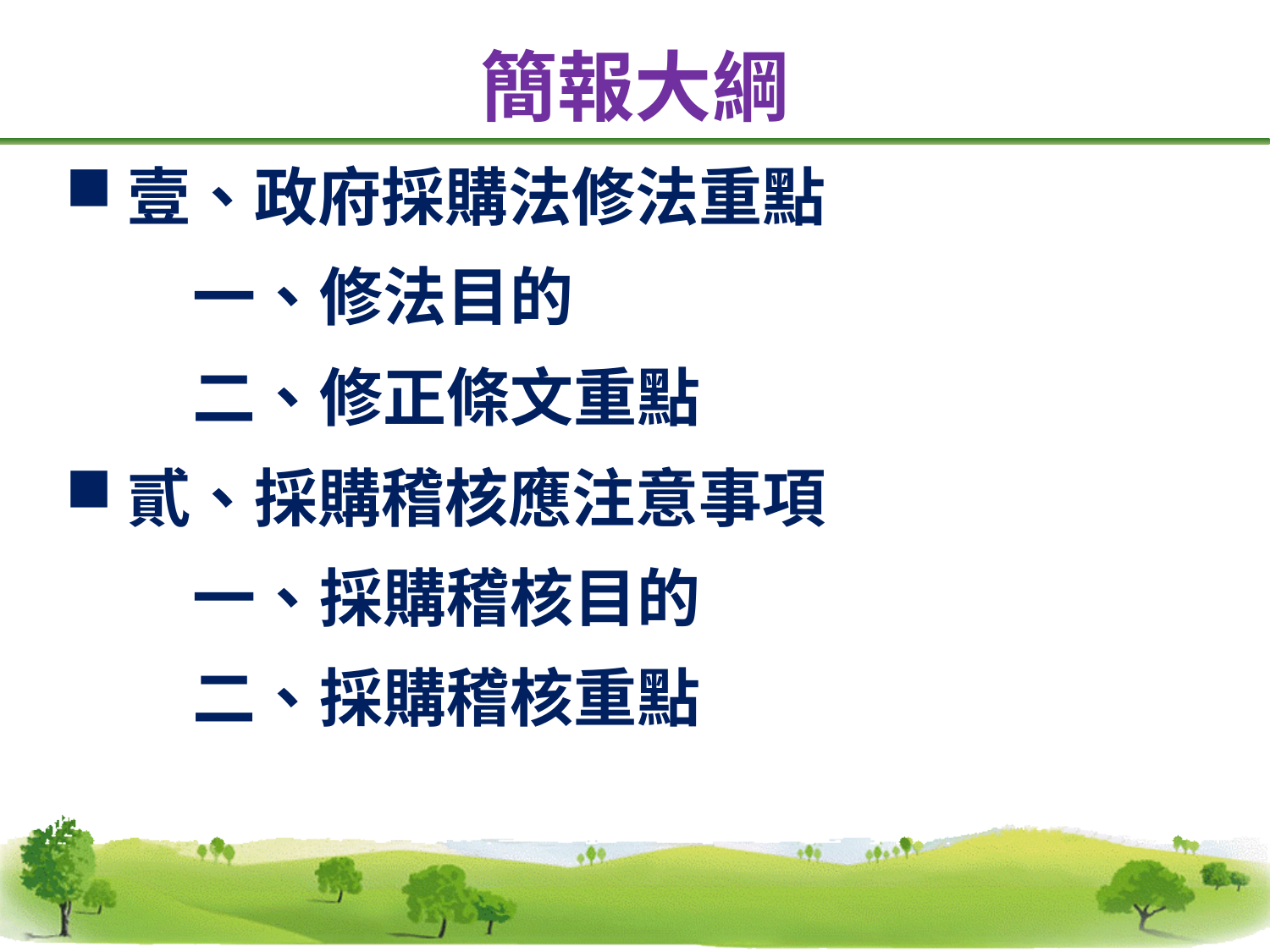

# 簡報大綱
壹、政府採購法修法重點
　　一、修法目的
　　二、修正條文重點
貳、採購稽核應注意事項
　　一、採購稽核目的
　　二、採購稽核重點